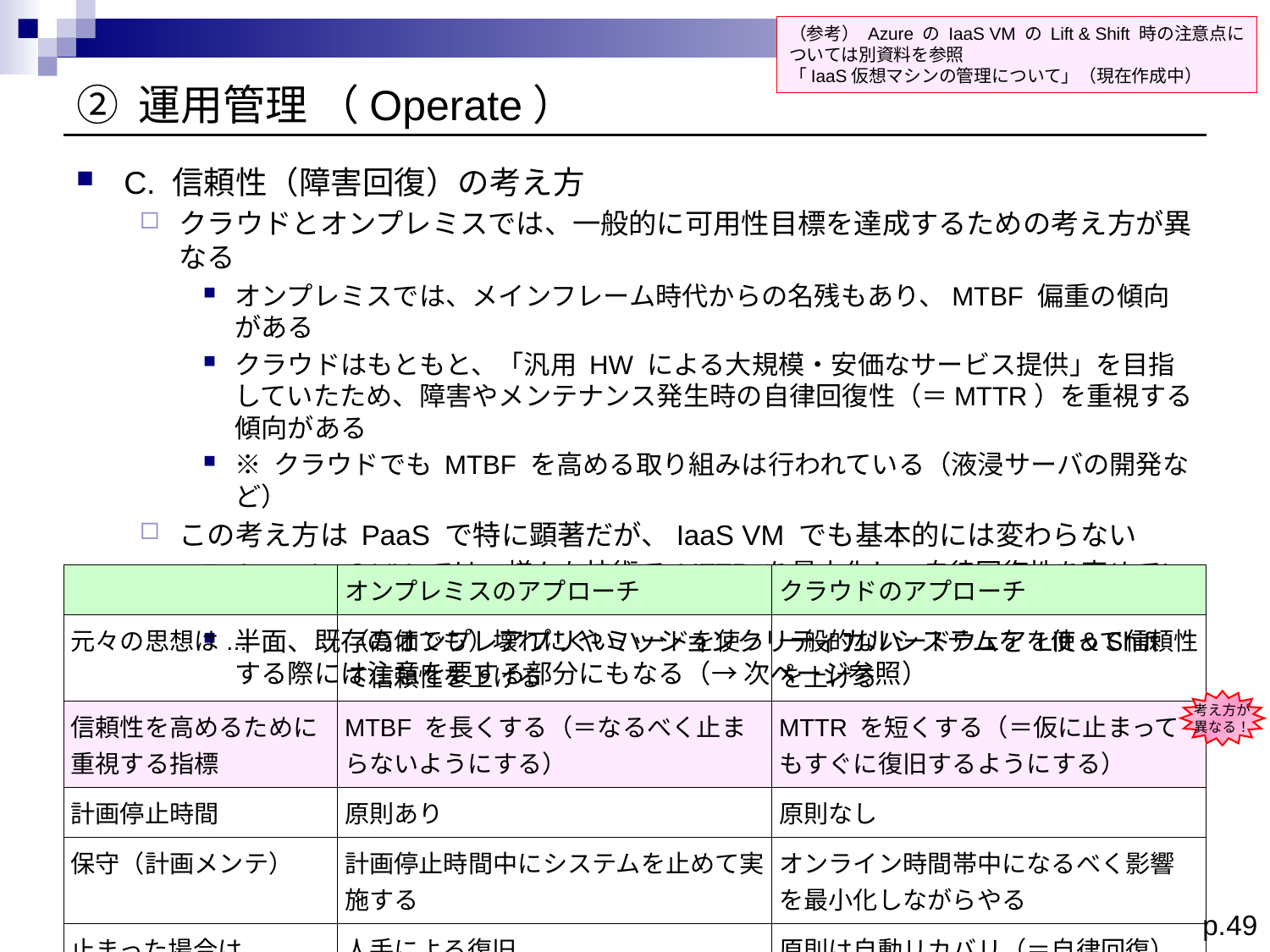

（参考） Azure の IaaS VM の Lift & Shift 時の注意点に
ついては別資料を参照
「IaaS仮想マシンの管理について」（現在作成中）
# ② 運用管理 （Operate）
C. 信頼性（障害回復）の考え方
クラウドとオンプレミスでは、一般的に可用性目標を達成するための考え方が異なる
オンプレミスでは、メインフレーム時代からの名残もあり、MTBF 偏重の傾向がある
クラウドはもともと、「汎用 HW による大規模・安価なサービス提供」を目指していたため、障害やメンテナンス発生時の自律回復性（＝MTTR）を重視する傾向がある
※ クラウドでも MTBF を高める取り組みは行われている（液浸サーバの開発など）
この考え方は PaaS で特に顕著だが、IaaS VM でも基本的には変わらない
Azure IaaS VM では、様々な技術で MTTR を最小化し、自律回復性を高めている
半面、既存のオンプレアプリやミッションクリティカルシステムを Lift & Shift する際には注意を要する部分にもなる（→ 次ページ参照）
|  | オンプレミスのアプローチ | クラウドのアプローチ |
| --- | --- | --- |
| 元々の思想は... | （高価でも）壊れにくいハードを使って信頼性を上げる | 一般的なハードウェアを使って信頼性を上げる |
| 信頼性を高めるために重視する指標 | MTBF を長くする（＝なるべく止まらないようにする） | MTTR を短くする（＝仮に止まってもすぐに復旧するようにする） |
| 計画停止時間 | 原則あり | 原則なし |
| 保守（計画メンテ） | 計画停止時間中にシステムを止めて実施する | オンライン時間帯中になるべく影響を最小化しながらやる |
| 止まった場合は... | 人手による復旧 | 原則は自動リカバリ（＝自律回復） |
考え方が
異なる！